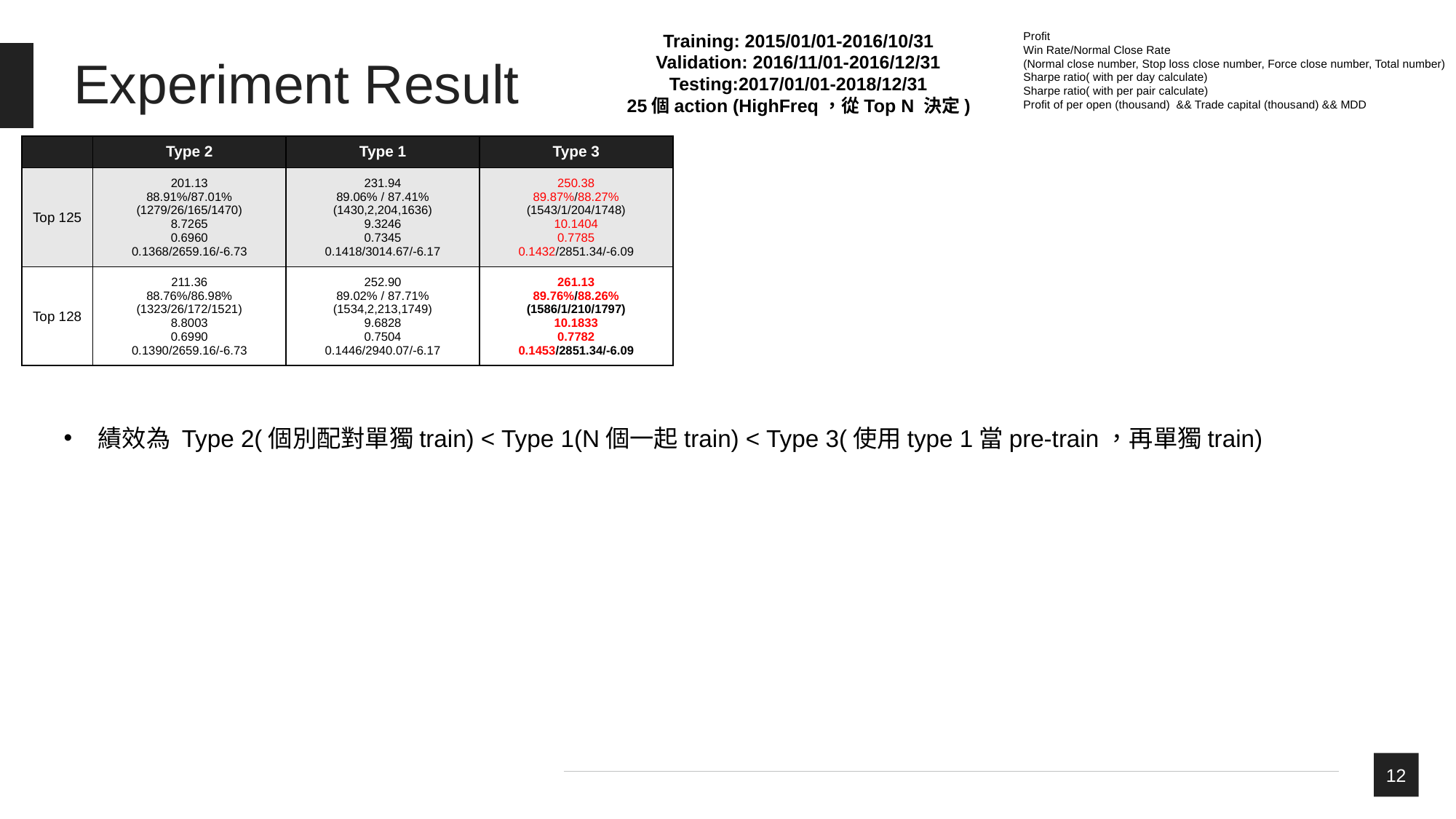

Training: 2015/01/01-2016/10/31
Validation: 2016/11/01-2016/12/31
Testing:2017/01/01-2018/12/31
25個action (HighFreq，從Top N 決定)
Profit
Win Rate/Normal Close Rate
(Normal close number, Stop loss close number, Force close number, Total number)
Sharpe ratio( with per day calculate)
Sharpe ratio( with per pair calculate)
Profit of per open (thousand)  && Trade capital (thousand) && MDD
# Experiment Result
|  | Type 2 | Type 1 | Type 3 |
| --- | --- | --- | --- |
| Top 125 | 201.13 88.91%/87.01% (1279/26/165/1470) 8.7265 0.6960 0.1368/2659.16/-6.73 | 231.94 89.06% / 87.41% (1430,2,204,1636) 9.3246 0.7345 0.1418/3014.67/-6.17 | 250.38 89.87%/88.27% (1543/1/204/1748) 10.1404 0.7785 0.1432/2851.34/-6.09 |
| Top 128 | 211.36 88.76%/86.98% (1323/26/172/1521) 8.8003 0.6990 0.1390/2659.16/-6.73 | 252.90 89.02% / 87.71% (1534,2,213,1749) 9.6828 0.7504 0.1446/2940.07/-6.17 | 261.13 89.76%/88.26% (1586/1/210/1797) 10.1833 0.7782 0.1453/2851.34/-6.09 |
績效為 Type 2(個別配對單獨train) < Type 1(N個一起train) < Type 3(使用type 1當pre-train，再單獨train)
12